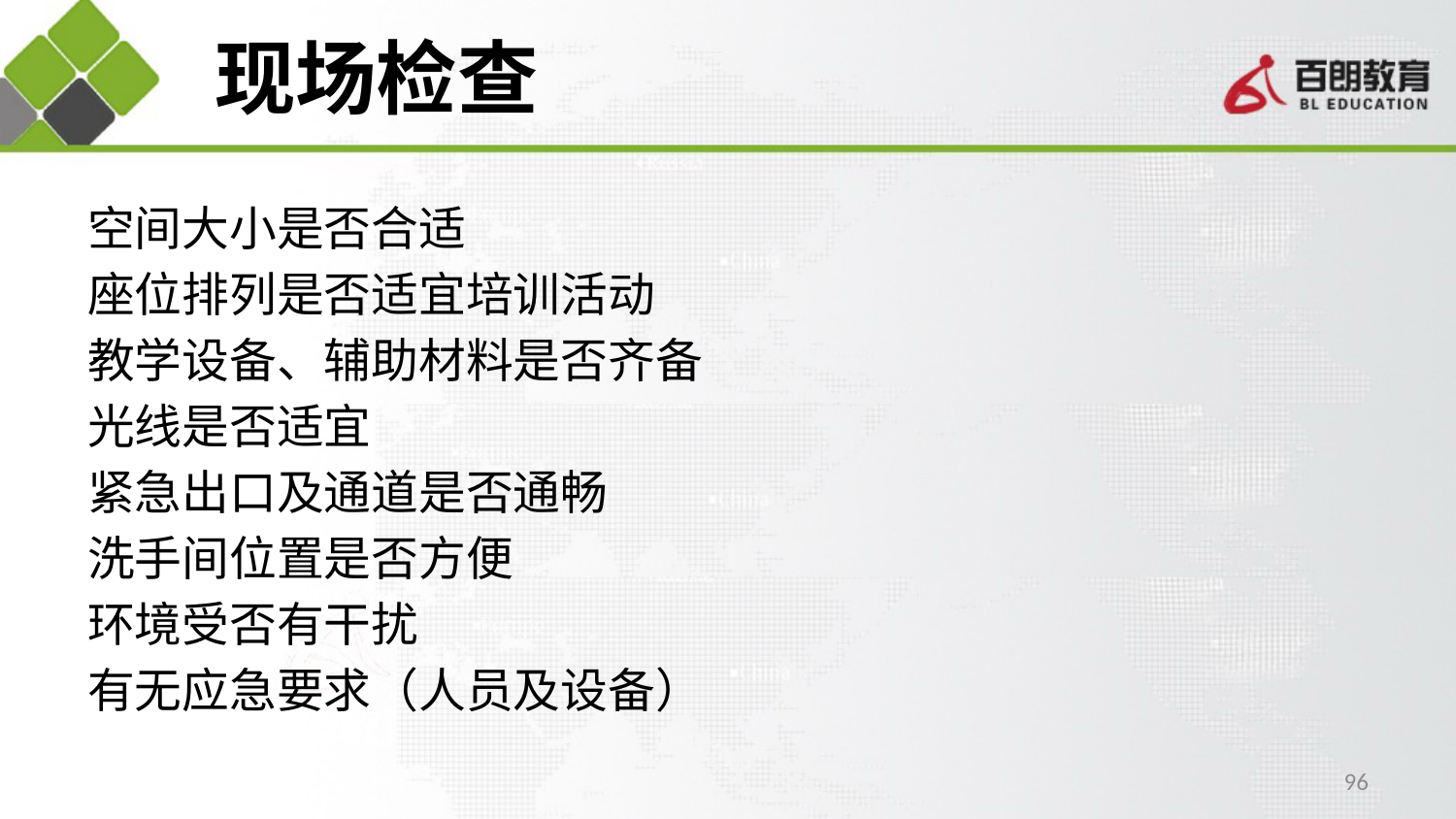

# 现场检查
空间大小是否合适
座位排列是否适宜培训活动
教学设备、辅助材料是否齐备
光线是否适宜
紧急出口及通道是否通畅
洗手间位置是否方便
环境受否有干扰
有无应急要求（人员及设备）
96